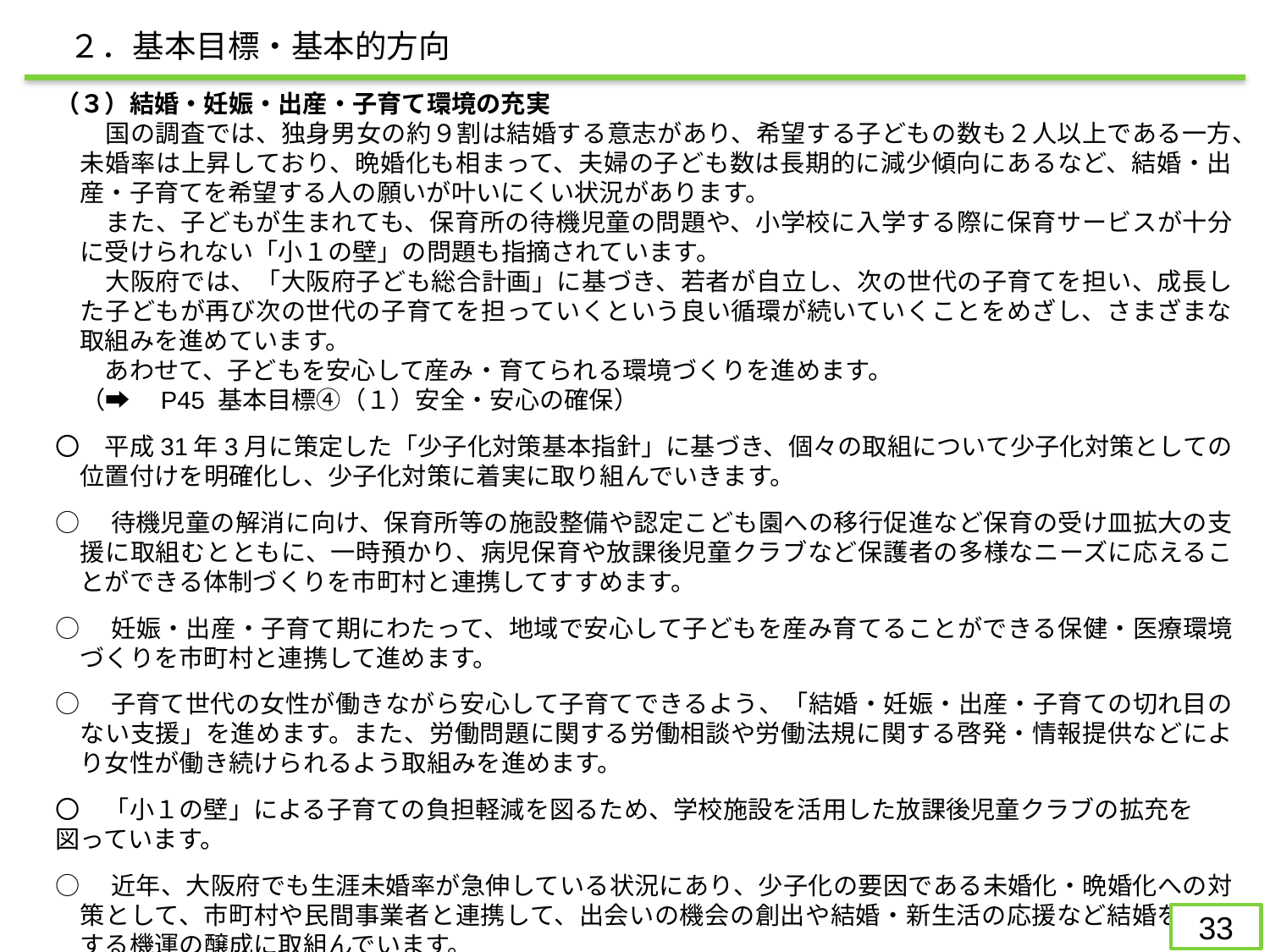

２．基本目標・基本的方向
（３）結婚・妊娠・出産・子育て環境の充実
　　国の調査では、独身男女の約９割は結婚する意志があり、希望する子どもの数も２人以上である一方、未婚率は上昇しており、晩婚化も相まって、夫婦の子ども数は長期的に減少傾向にあるなど、結婚・出産・子育てを希望する人の願いが叶いにくい状況があります。
　　また、子どもが生まれても、保育所の待機児童の問題や、小学校に入学する際に保育サービスが十分に受けられない「小１の壁」の問題も指摘されています。
　　大阪府では、「大阪府子ども総合計画」に基づき、若者が自立し、次の世代の子育てを担い、成長した子どもが再び次の世代の子育てを担っていくという良い循環が続いていくことをめざし、さまざまな取組みを進めています。
　　あわせて、子どもを安心して産み・育てられる環境づくりを進めます。
（➡　P45 基本目標④（１）安全・安心の確保）

〇　平成31年3月に策定した「少子化対策基本指針」に基づき、個々の取組について少子化対策としての位置付けを明確化し、少子化対策に着実に取り組んでいきます。

○　待機児童の解消に向け、保育所等の施設整備や認定こども園への移行促進など保育の受け皿拡大の支援に取組むとともに、一時預かり、病児保育や放課後児童クラブなど保護者の多様なニーズに応えることができる体制づくりを市町村と連携してすすめます。

○　妊娠・出産・子育て期にわたって、地域で安心して子どもを産み育てることができる保健・医療環境づくりを市町村と連携して進めます。

○　子育て世代の女性が働きながら安心して子育てできるよう、「結婚・妊娠・出産・子育ての切れ目のない支援」を進めます。また、労働問題に関する労働相談や労働法規に関する啓発・情報提供などにより女性が働き続けられるよう取組みを進めます。

〇　「小１の壁」による子育ての負担軽減を図るため、学校施設を活用した放課後児童クラブの拡充を図っています。

○　近年、大阪府でも生涯未婚率が急伸している状況にあり、少子化の要因である未婚化・晩婚化への対策として、市町村や民間事業者と連携して、出会いの機会の創出や結婚・新生活の応援など結婚を応援する機運の醸成に取組んでいます。
33